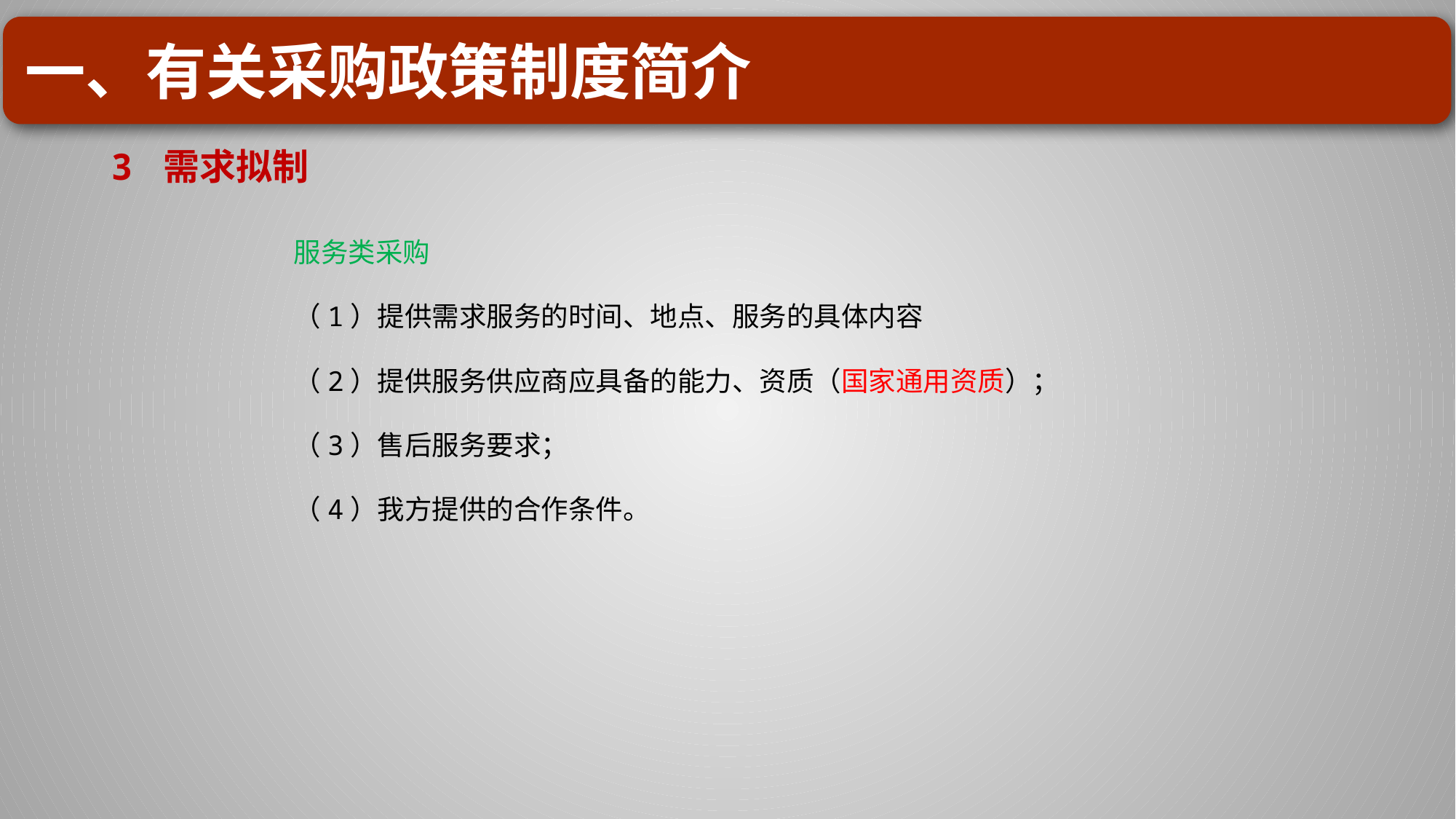

一、有关采购政策制度简介
# 3 需求拟制
服务类采购
（1）提供需求服务的时间、地点、服务的具体内容
（2）提供服务供应商应具备的能力、资质（国家通用资质）；
（3）售后服务要求；
（4）我方提供的合作条件。